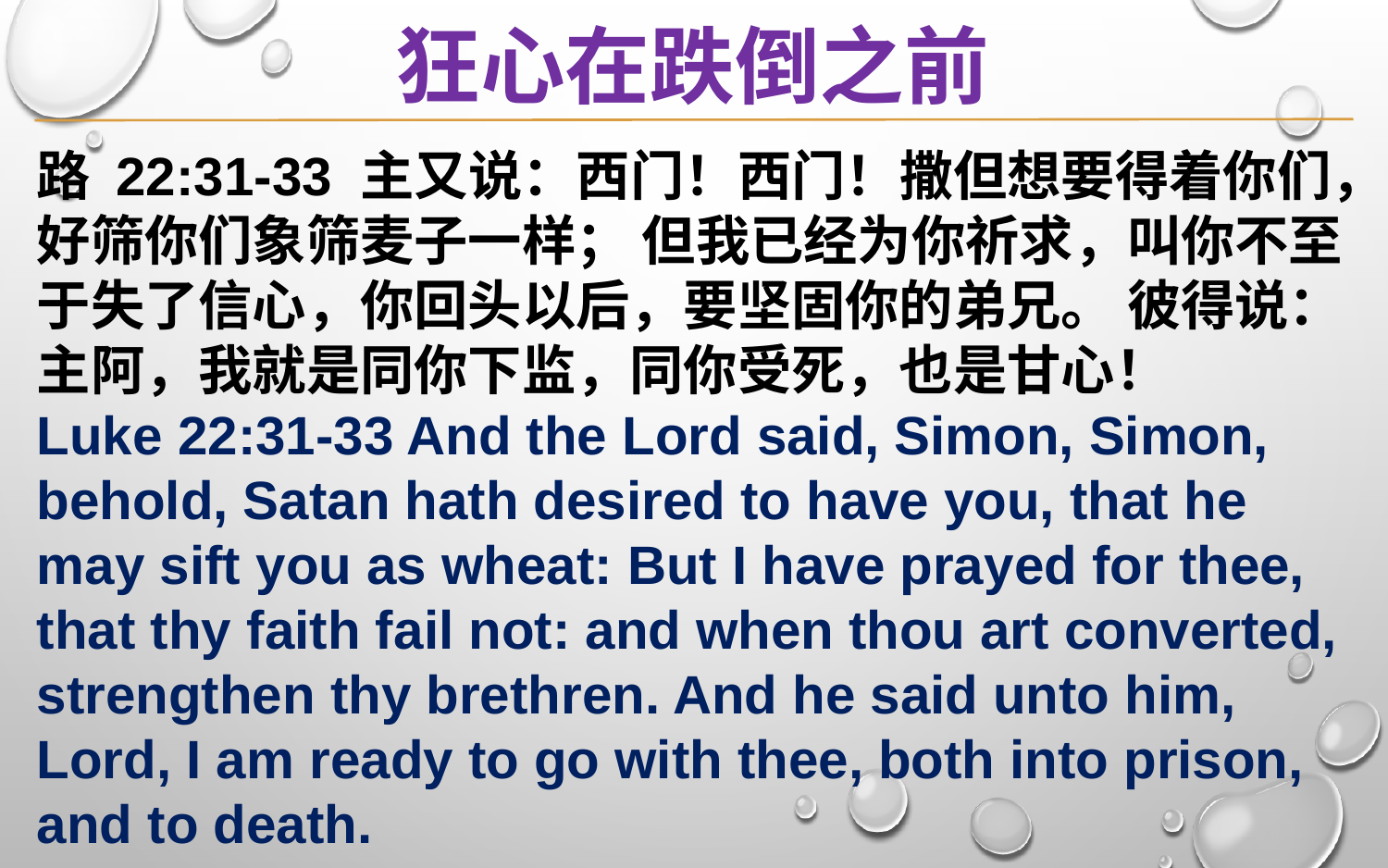

狂心在跌倒之前
路 22:31-33 主又说：西门！西门！撒但想要得着你们，好筛你们象筛麦子一样； 但我已经为你祈求，叫你不至于失了信心，你回头以后，要坚固你的弟兄。 彼得说：主阿，我就是同你下监，同你受死，也是甘心！
Luke 22:31-33 And the Lord said, Simon, Simon, behold, Satan hath desired to have you, that he may sift you as wheat: But I have prayed for thee, that thy faith fail not: and when thou art converted, strengthen thy brethren. And he said unto him, Lord, I am ready to go with thee, both into prison, and to death.